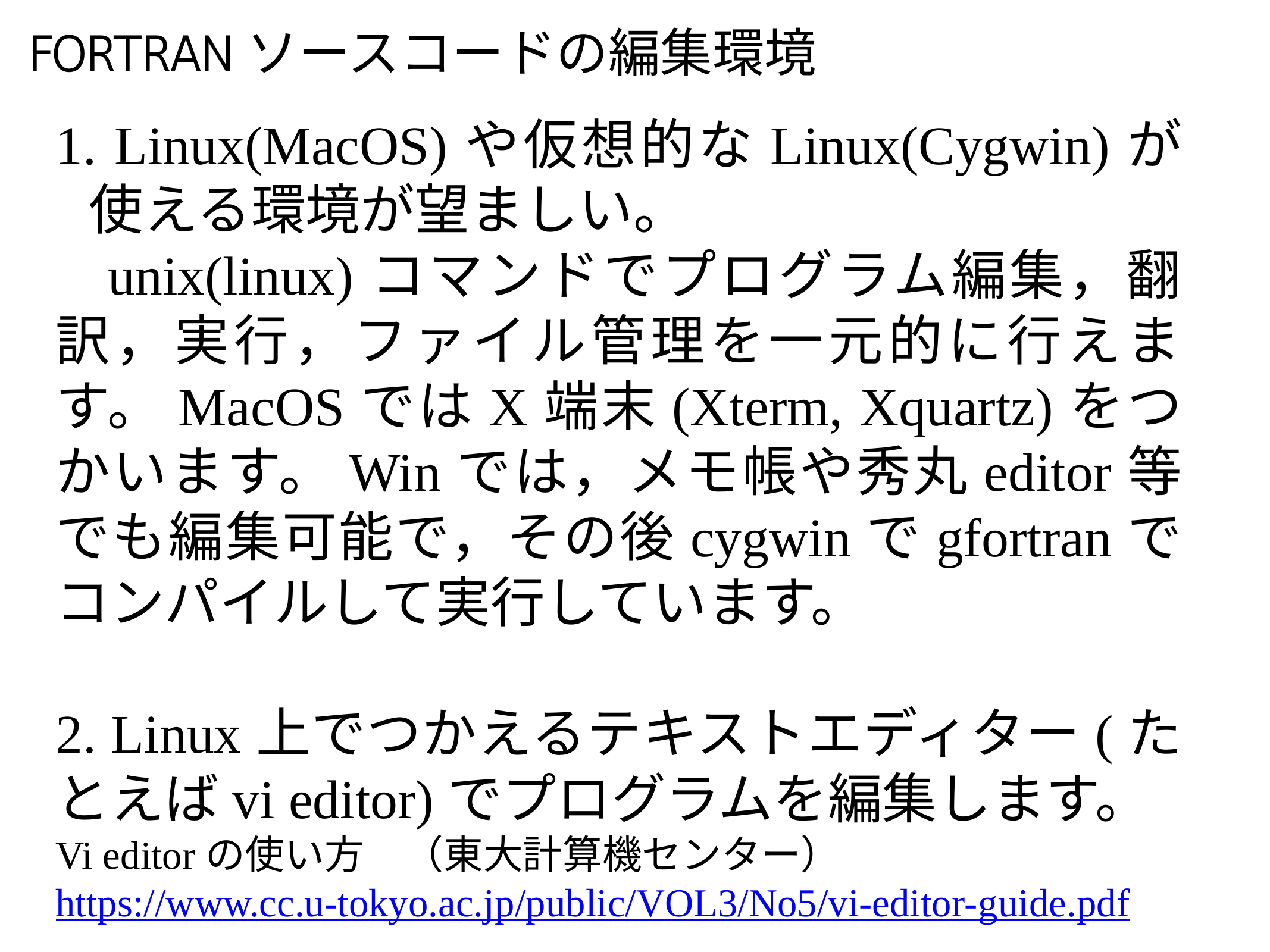

FORTRANソースコードの編集環境
 Linux(MacOS)や仮想的なLinux(Cygwin)が使える環境が望ましい。
   unix(linux)コマンドでプログラム編集，翻訳，実行，ファイル管理を一元的に行えます。MacOSではX端末(Xterm, Xquartz)をつかいます。Winでは，メモ帳や秀丸editor等でも編集可能で，その後cygwinでgfortranでコンパイルして実行しています。

2. Linux上でつかえるテキストエディター(たとえばvi editor)でプログラムを編集します。
Vi editorの使い方　（東大計算機センター）
https://www.cc.u-tokyo.ac.jp/public/VOL3/No5/vi-editor-guide.pdf